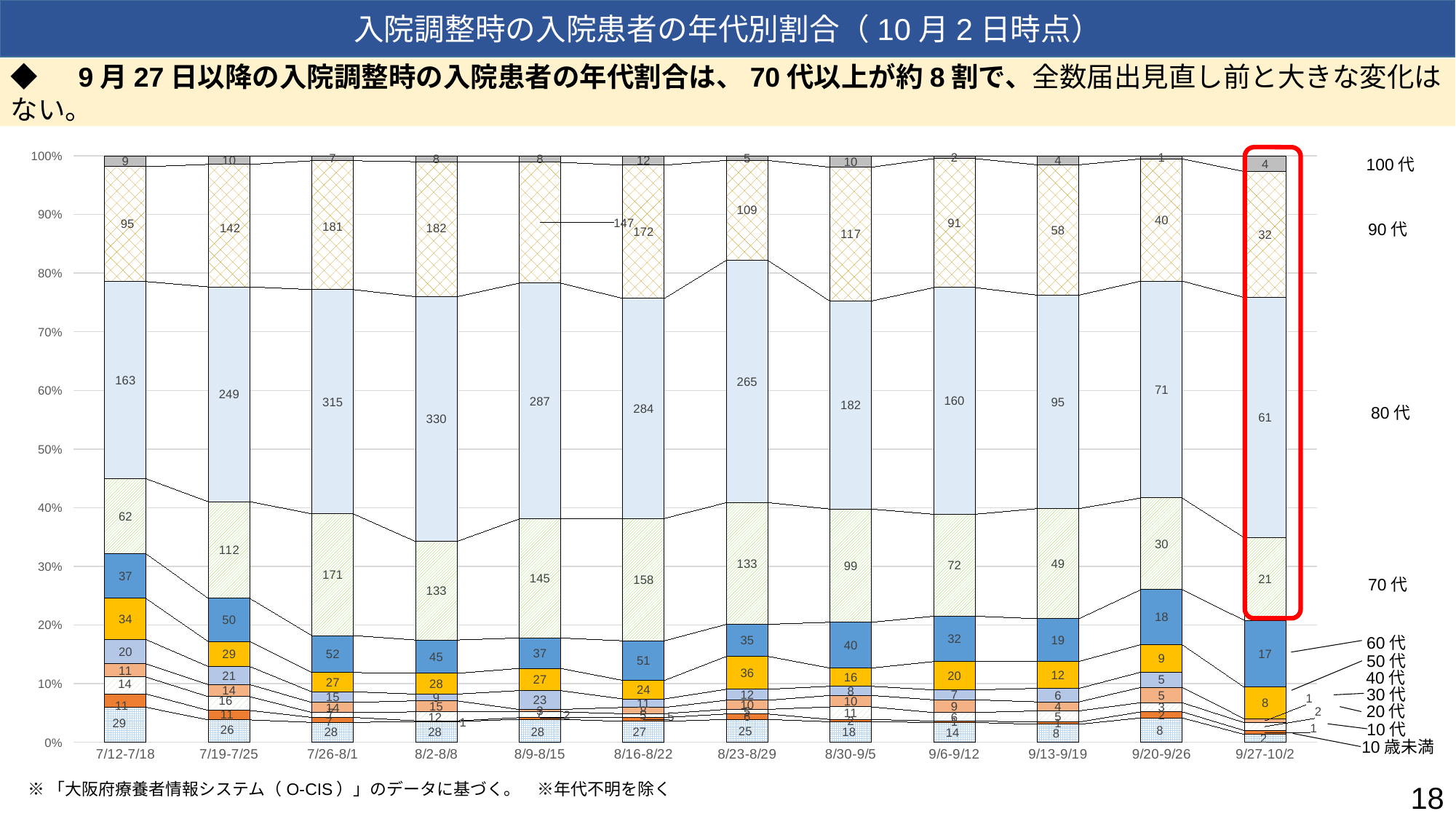

入院調整時の入院患者の年代別割合（10月2日時点）
◆　9月27日以降の入院調整時の入院患者の年代割合は、70代以上が約8割で、全数届出見直し前と大きな変化はない。

### Chart

| Category | 10歳未満 | 10代 | 20代 | 30代 | 40代 | 50代 | 60代 | 70代 | 80代 | 90代 | 100代 |
|---|---|---|---|---|---|---|---|---|---|---|---|
| 7/12-7/18 | 29.0 | 11.0 | 14.0 | 11.0 | 20.0 | 34.0 | 37.0 | 62.0 | 163.0 | 95.0 | 9.0 |
| 7/19-7/25 | 26.0 | 11.0 | 16.0 | 14.0 | 21.0 | 29.0 | 50.0 | 112.0 | 249.0 | 142.0 | 10.0 |
| 7/26-8/1 | 28.0 | 7.0 | 7.0 | 14.0 | 15.0 | 27.0 | 52.0 | 171.0 | 315.0 | 181.0 | 7.0 |
| 8/2-8/8 | 28.0 | 1.0 | 12.0 | 15.0 | 9.0 | 28.0 | 45.0 | 133.0 | 330.0 | 182.0 | 8.0 |
| 8/9-8/15 | 28.0 | 2.0 | 7.0 | 3.0 | 23.0 | 27.0 | 37.0 | 145.0 | 287.0 | 147.0 | 8.0 |
| 8/16-8/22 | 27.0 | 5.0 | 5.0 | 8.0 | 11.0 | 24.0 | 51.0 | 158.0 | 284.0 | 172.0 | 12.0 |
| 8/23-8/29 | 25.0 | 6.0 | 5.0 | 10.0 | 12.0 | 36.0 | 35.0 | 133.0 | 265.0 | 109.0 | 5.0 |
| 8/30-9/5 | 18.0 | 2.0 | 11.0 | 10.0 | 8.0 | 16.0 | 40.0 | 99.0 | 182.0 | 117.0 | 10.0 |
| 9/6-9/12 | 14.0 | 1.0 | 6.0 | 9.0 | 7.0 | 20.0 | 32.0 | 72.0 | 160.0 | 91.0 | 2.0 |
| 9/13-9/19 | 8.0 | 1.0 | 5.0 | 4.0 | 6.0 | 12.0 | 19.0 | 49.0 | 95.0 | 58.0 | 4.0 |
| 9/20-9/26 | 8.0 | 2.0 | 3.0 | 5.0 | 5.0 | 9.0 | 18.0 | 30.0 | 71.0 | 40.0 | 1.0 |
| 9/27-10/2 | 2.0 | 1.0 | 2.0 | 1.0 | None | 8.0 | 17.0 | 21.0 | 61.0 | 32.0 | 4.0 |
100代
90代
80代
70代
60代
50代
40代
30代
20代
10代
10歳未満
※「大阪府療養者情報システム（O-CIS）」のデータに基づく。　※年代不明を除く
18